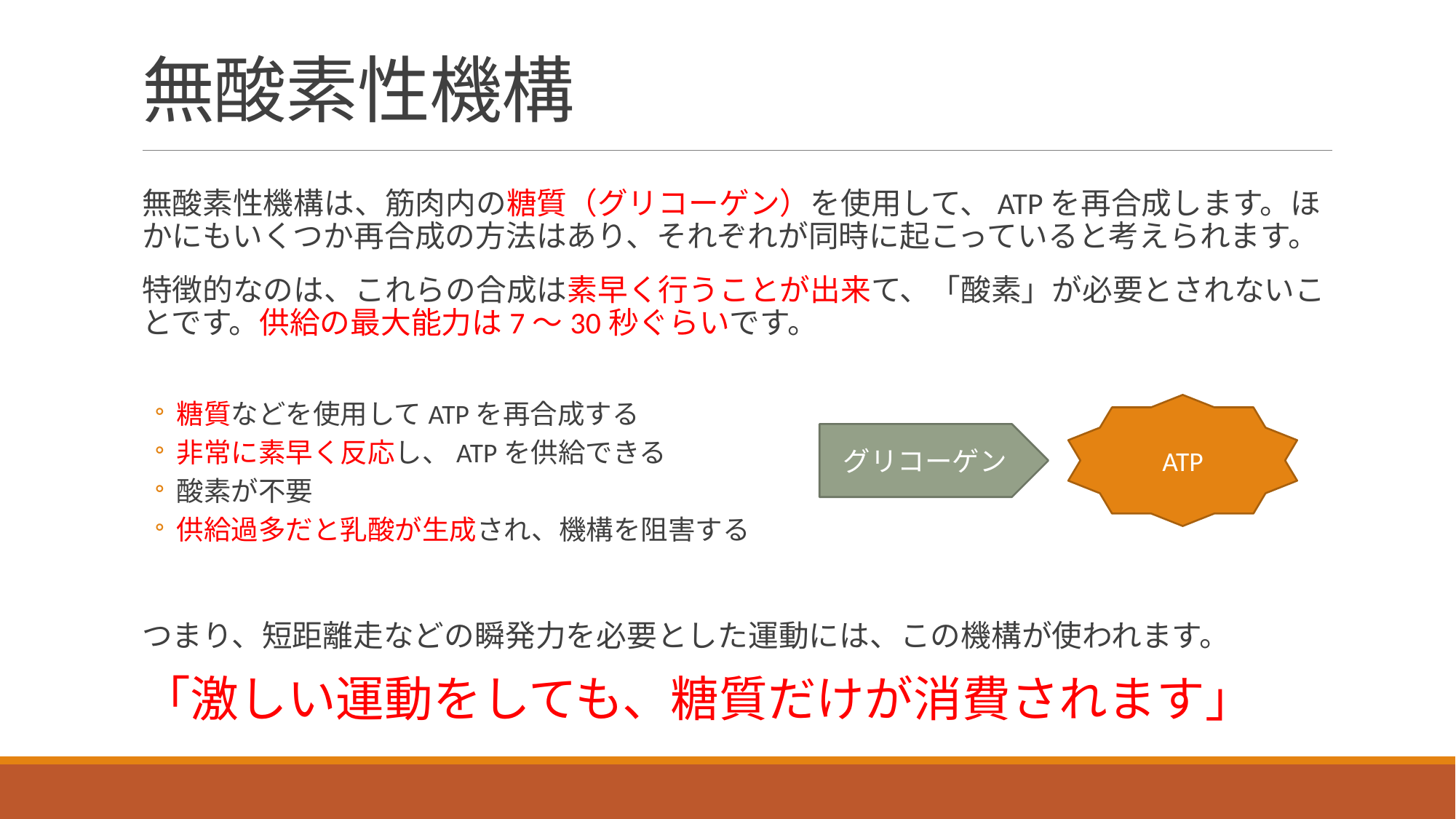

# 無酸素性機構
無酸素性機構は、筋肉内の糖質（グリコーゲン）を使用して、ATPを再合成します。ほかにもいくつか再合成の方法はあり、それぞれが同時に起こっていると考えられます。
特徴的なのは、これらの合成は素早く行うことが出来て、「酸素」が必要とされないことです。供給の最大能力は7～30秒ぐらいです。

糖質などを使用してATPを再合成する
非常に素早く反応し、ATPを供給できる
酸素が不要
供給過多だと乳酸が生成され、機構を阻害する

つまり、短距離走などの瞬発力を必要とした運動には、この機構が使われます。
「激しい運動をしても、糖質だけが消費されます」

ATP
グリコーゲン